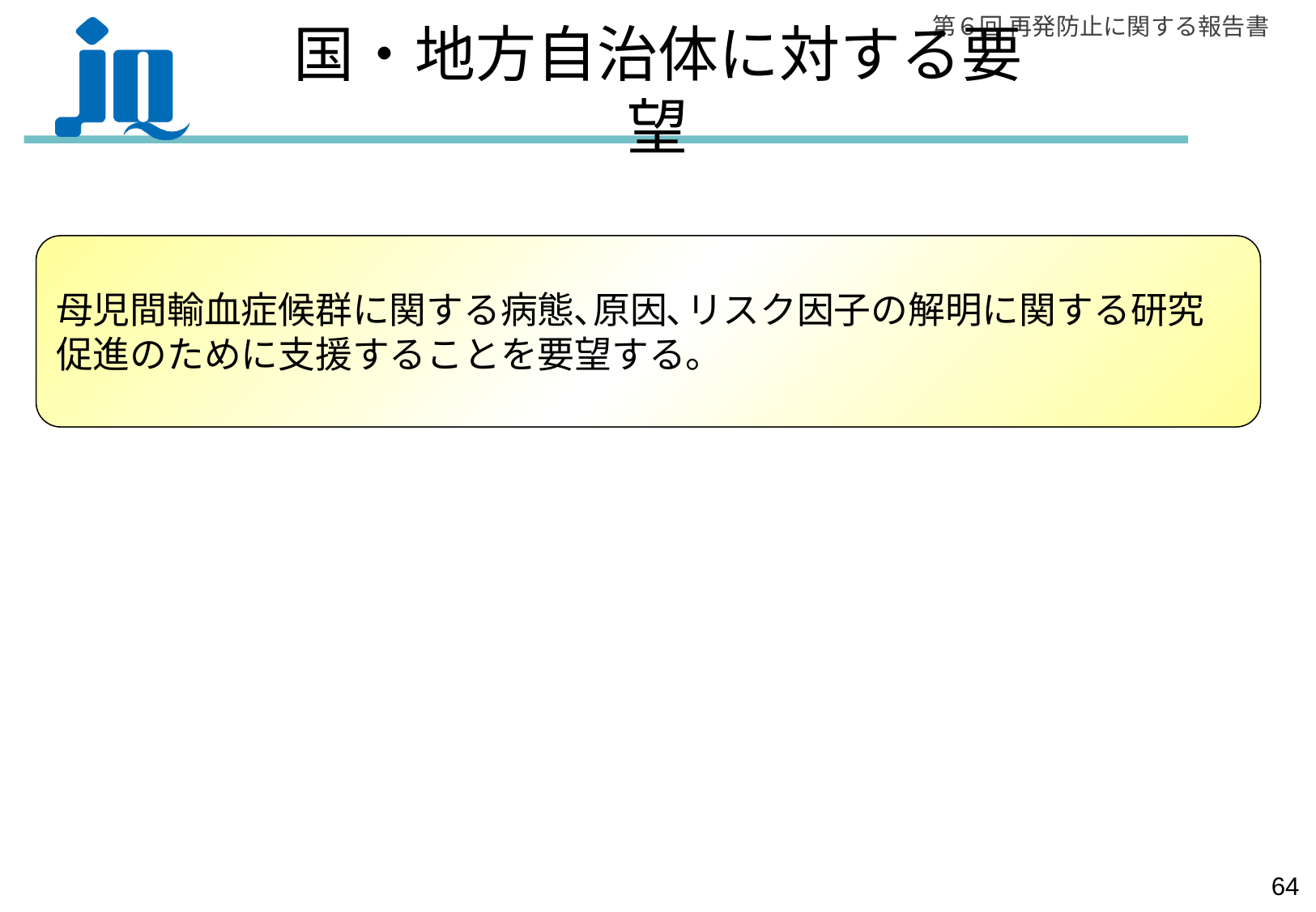

# 国・地方自治体に対する要望
母児間輸血症候群に関する病態､原因､リスク因子の解明に関する研究
促進のために支援することを要望する。
64